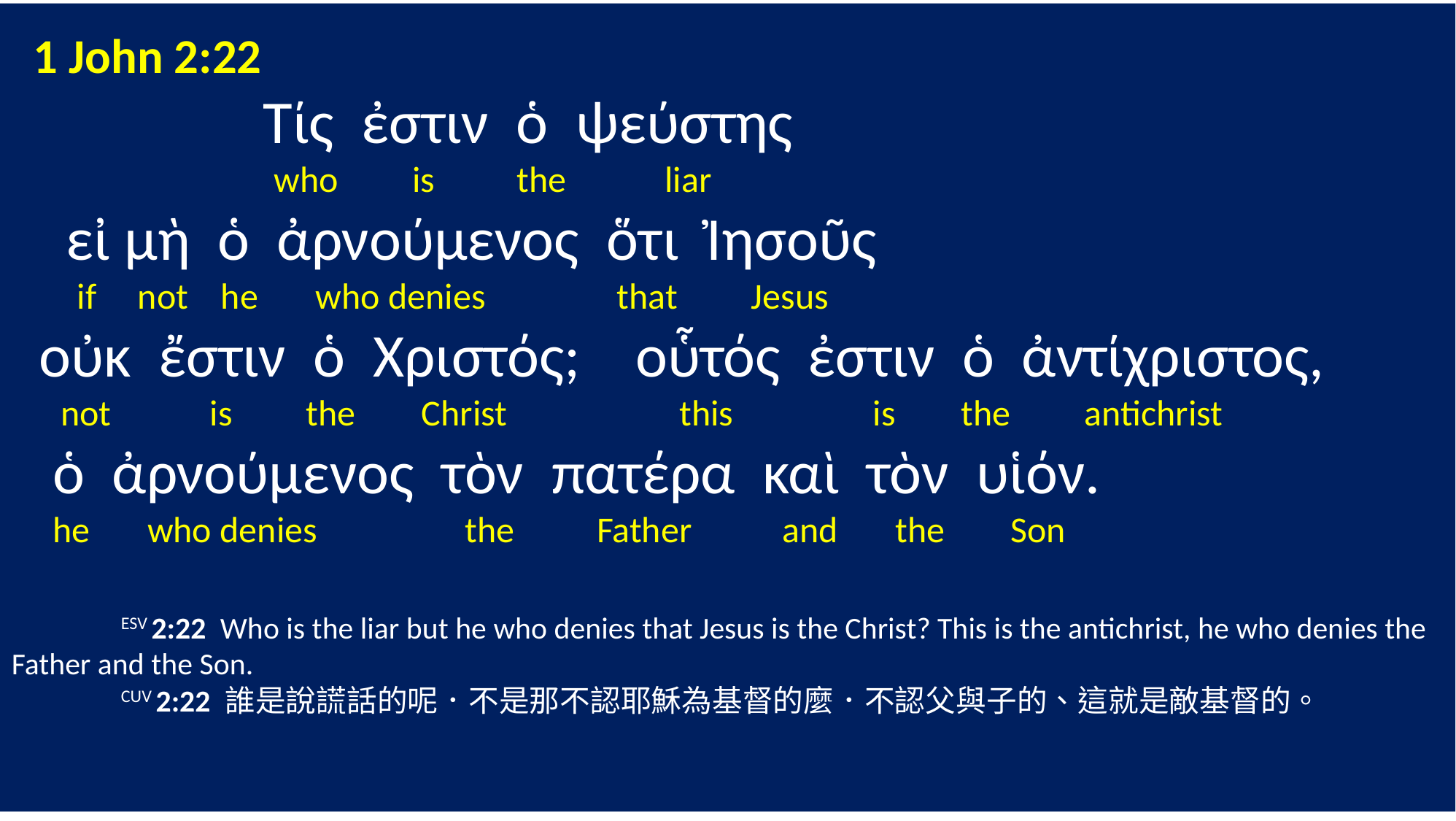

1 John 2:22
                       Τίς  ἐστιν  ὁ  ψεύστης
                                who         is          the            liar
    εἰ μὴ  ὁ  ἀρνούμενος  ὅτι  Ἰησοῦς
        if     not    he       who denies                that         Jesus
  οὐκ  ἔστιν  ὁ  Χριστός;    οὗτός  ἐστιν  ὁ  ἀντίχριστος,
      not            is         the        Christ                     this                 is        the         antichrist
   ὁ  ἀρνούμενος  τὸν  πατέρα  καὶ  τὸν  υἱόν.
     he       who denies                  the          Father           and       the        Son

	ESV 2:22  Who is the liar but he who denies that Jesus is the Christ? This is the antichrist, he who denies the Father and the Son.
	CUV 2:22 誰是說謊話的呢．不是那不認耶穌為基督的麼．不認父與子的、這就是敵基督的。